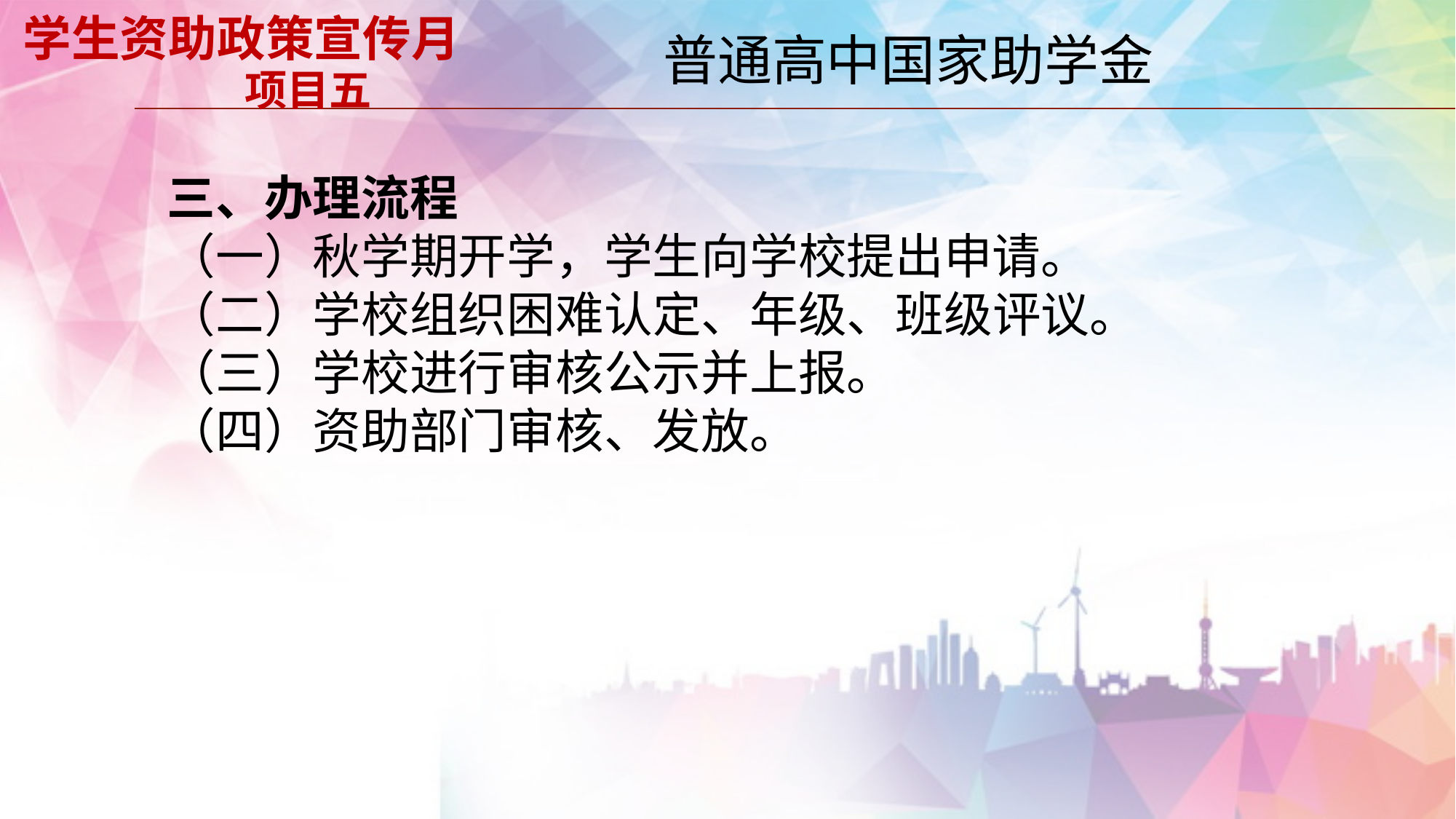

# 学生资助政策宣传月 项目五
               普通高中国家助学金

三、办理流程
（一）秋学期开学，学生向学校提出申请。
（二）学校组织困难认定、年级、班级评议。
（三）学校进行审核公示并上报。
（四）资助部门审核、发放。